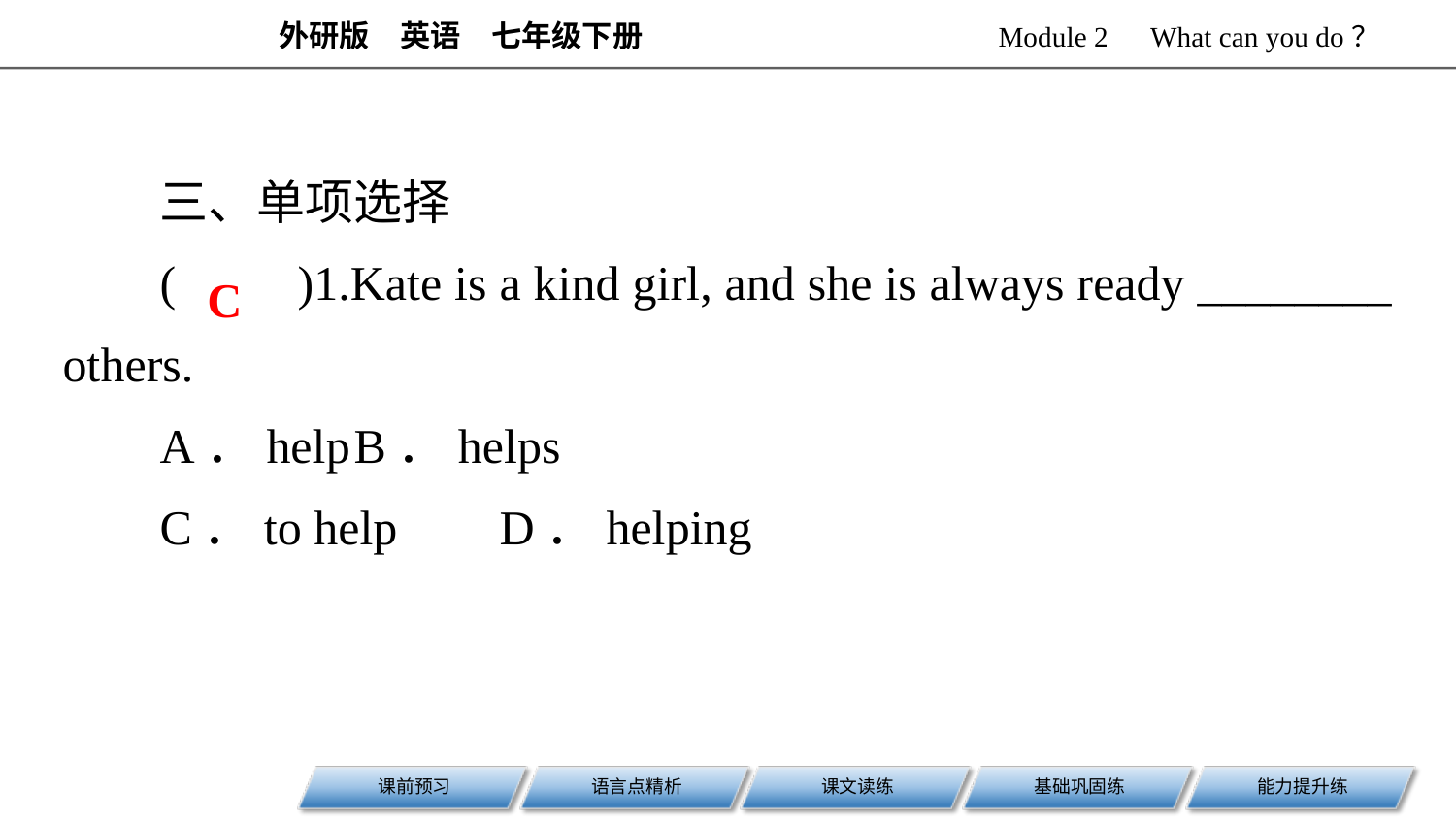

三、单项选择
(　　)1.Kate is a kind girl, and she is always ready ________ others.
A．help	B．helps
C．to help	D．helping
C